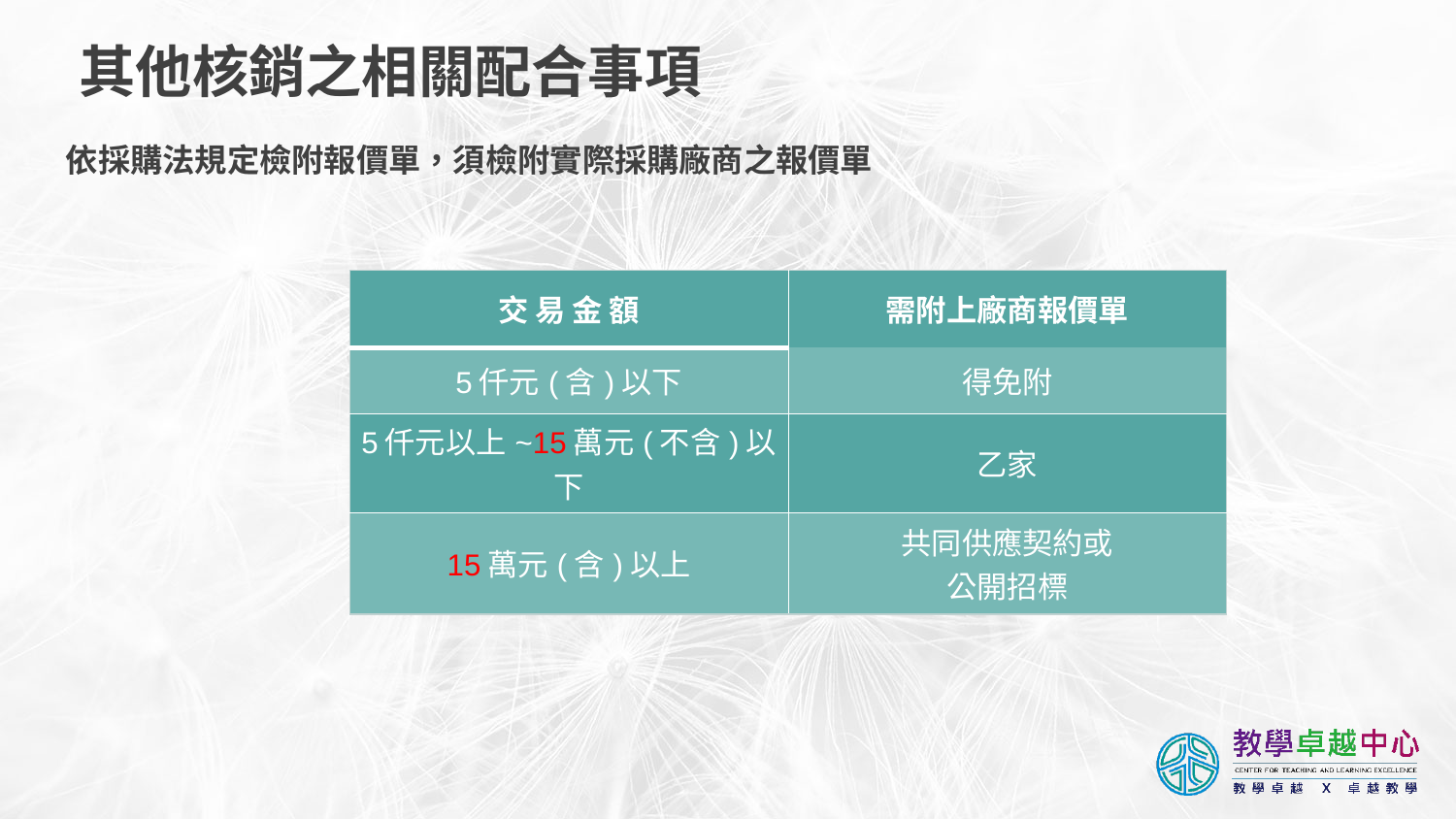

# 其他核銷之相關配合事項
依採購法規定檢附報價單，須檢附實際採購廠商之報價單

| 交 易 金 額 | 需附上廠商報價單 |
| --- | --- |
| 5仟元(含)以下 | 得免附 |
| 5仟元以上~15萬元(不含)以下 | 乙家 |
| 15萬元(含)以上 | 共同供應契約或 公開招標 |